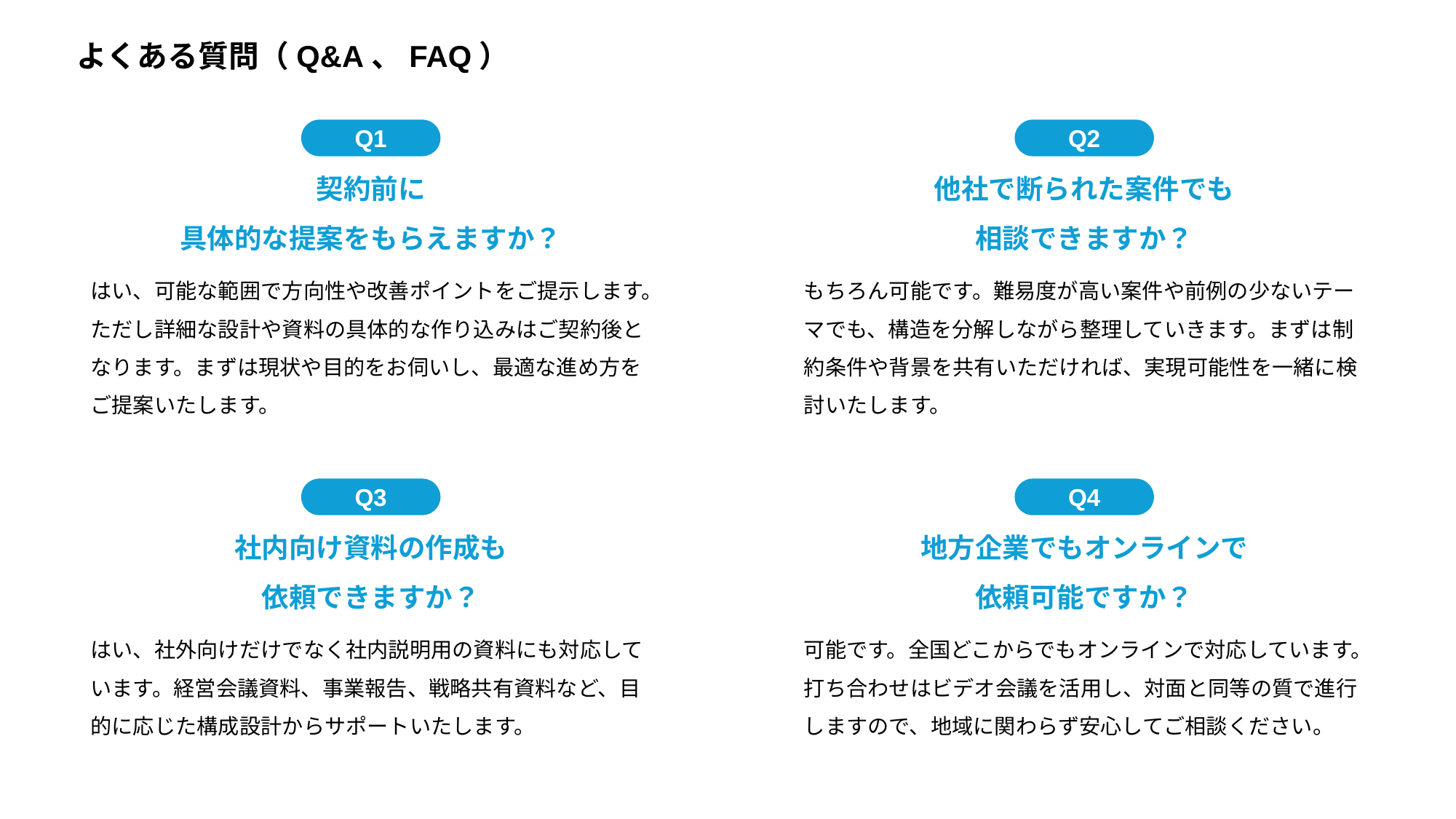

よくある質問（Q&A、FAQ）
Q1
契約前に
具体的な提案をもらえますか？
はい、可能な範囲で方向性や改善ポイントをご提示します。ただし詳細な設計や資料の具体的な作り込みはご契約後となります。まずは現状や目的をお伺いし、最適な進め方をご提案いたします。
Q2
他社で断られた案件でも
相談できますか？
もちろん可能です。難易度が高い案件や前例の少ないテーマでも、構造を分解しながら整理していきます。まずは制約条件や背景を共有いただければ、実現可能性を一緒に検討いたします。
Q3
社内向け資料の作成も
依頼できますか？
はい、社外向けだけでなく社内説明用の資料にも対応しています。経営会議資料、事業報告、戦略共有資料など、目的に応じた構成設計からサポートいたします。
Q4
地方企業でもオンラインで
依頼可能ですか？
可能です。全国どこからでもオンラインで対応しています。打ち合わせはビデオ会議を活用し、対面と同等の質で進行しますので、地域に関わらず安心してご相談ください。